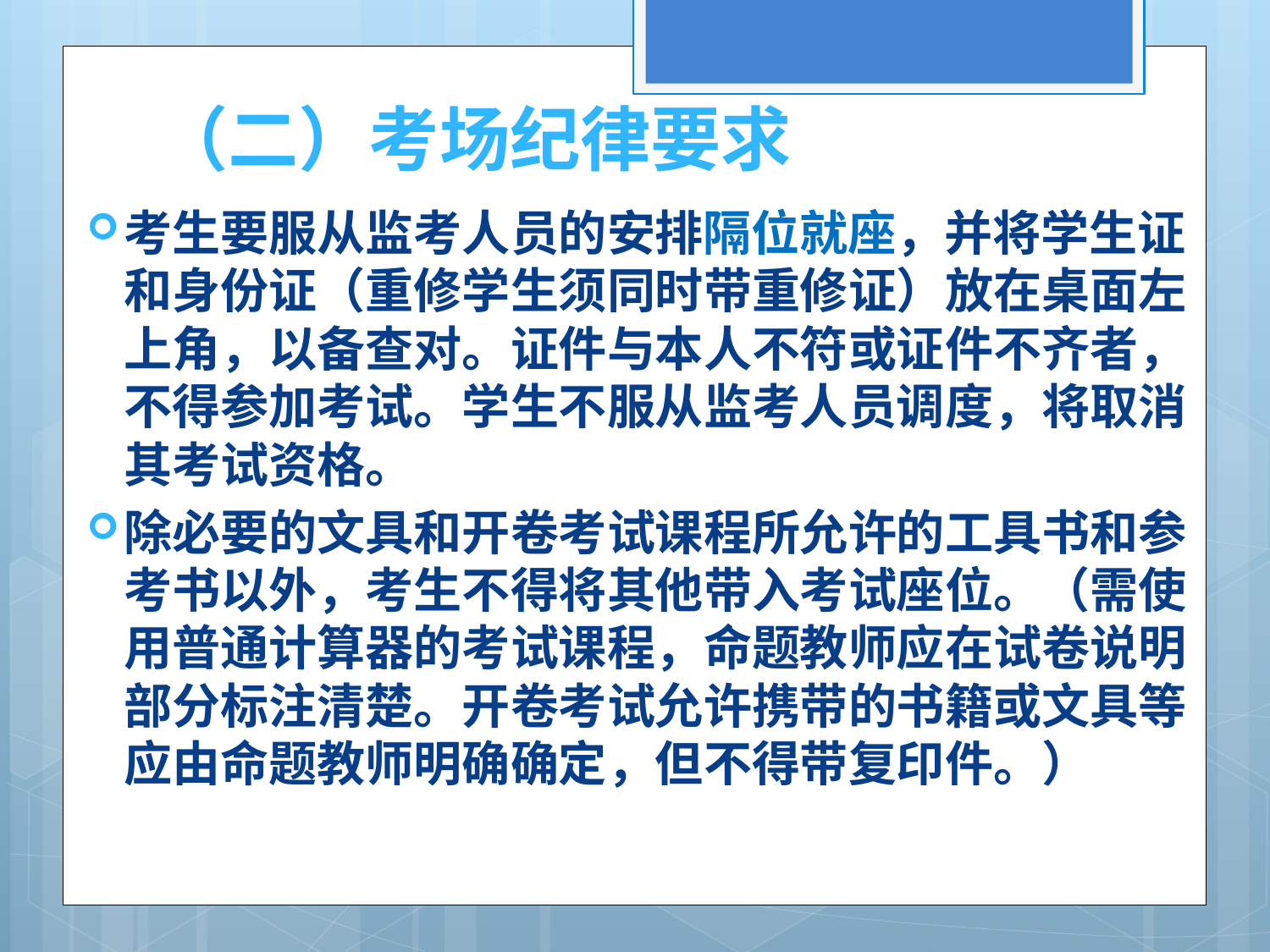

# （二）考场纪律要求
考生要服从监考人员的安排隔位就座，并将学生证和身份证（重修学生须同时带重修证）放在桌面左上角，以备查对。证件与本人不符或证件不齐者，不得参加考试。学生不服从监考人员调度，将取消其考试资格。
除必要的文具和开卷考试课程所允许的工具书和参考书以外，考生不得将其他带入考试座位。（需使用普通计算器的考试课程，命题教师应在试卷说明部分标注清楚。开卷考试允许携带的书籍或文具等应由命题教师明确确定，但不得带复印件。）